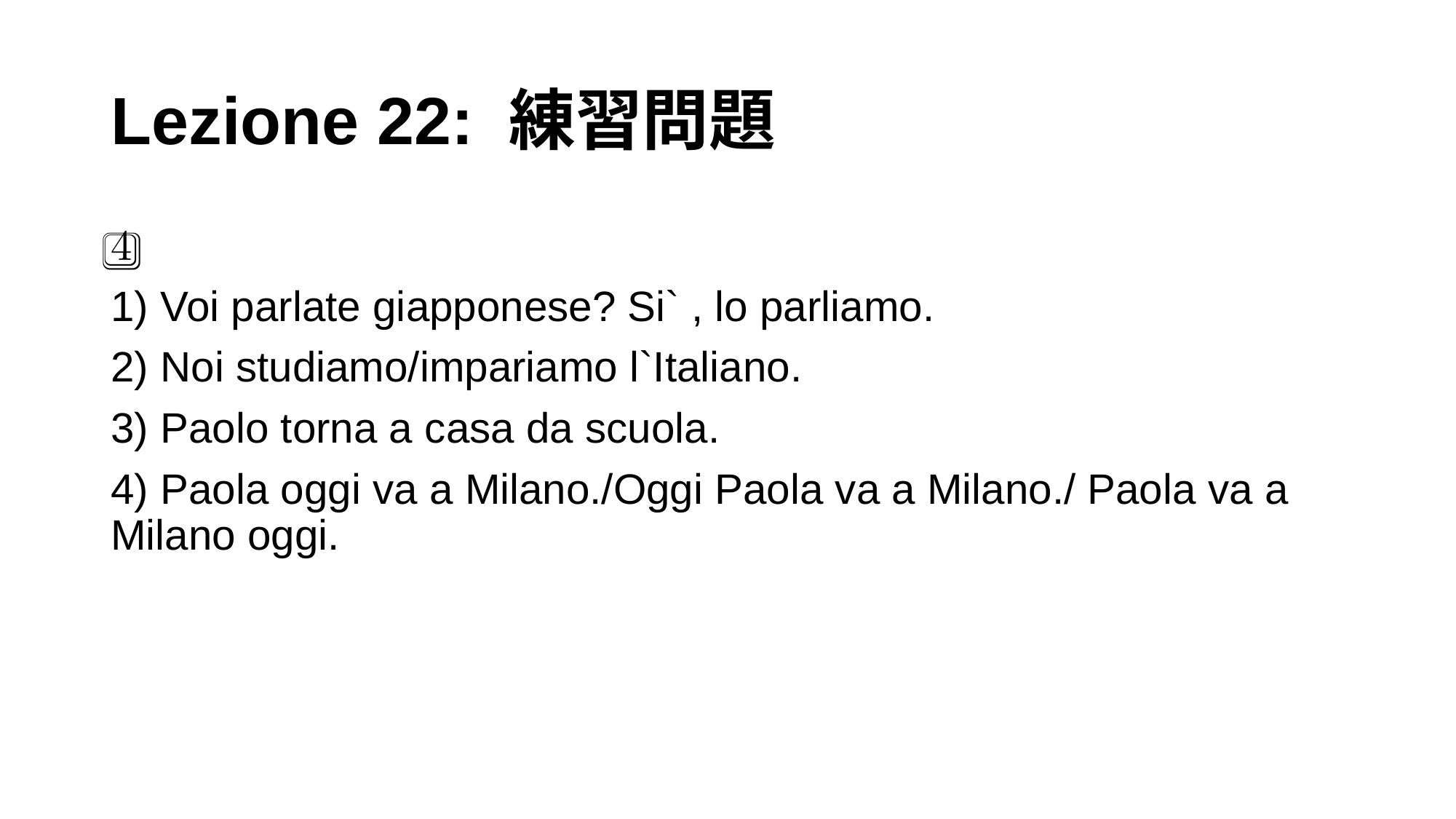

# Lezione 22: 練習問題
4⃣
1) Voi parlate giapponese? Si` , lo parliamo.
2) Noi studiamo/impariamo l`Italiano.
3) Paolo torna a casa da scuola.
4) Paola oggi va a Milano./Oggi Paola va a Milano./ Paola va a Milano oggi.